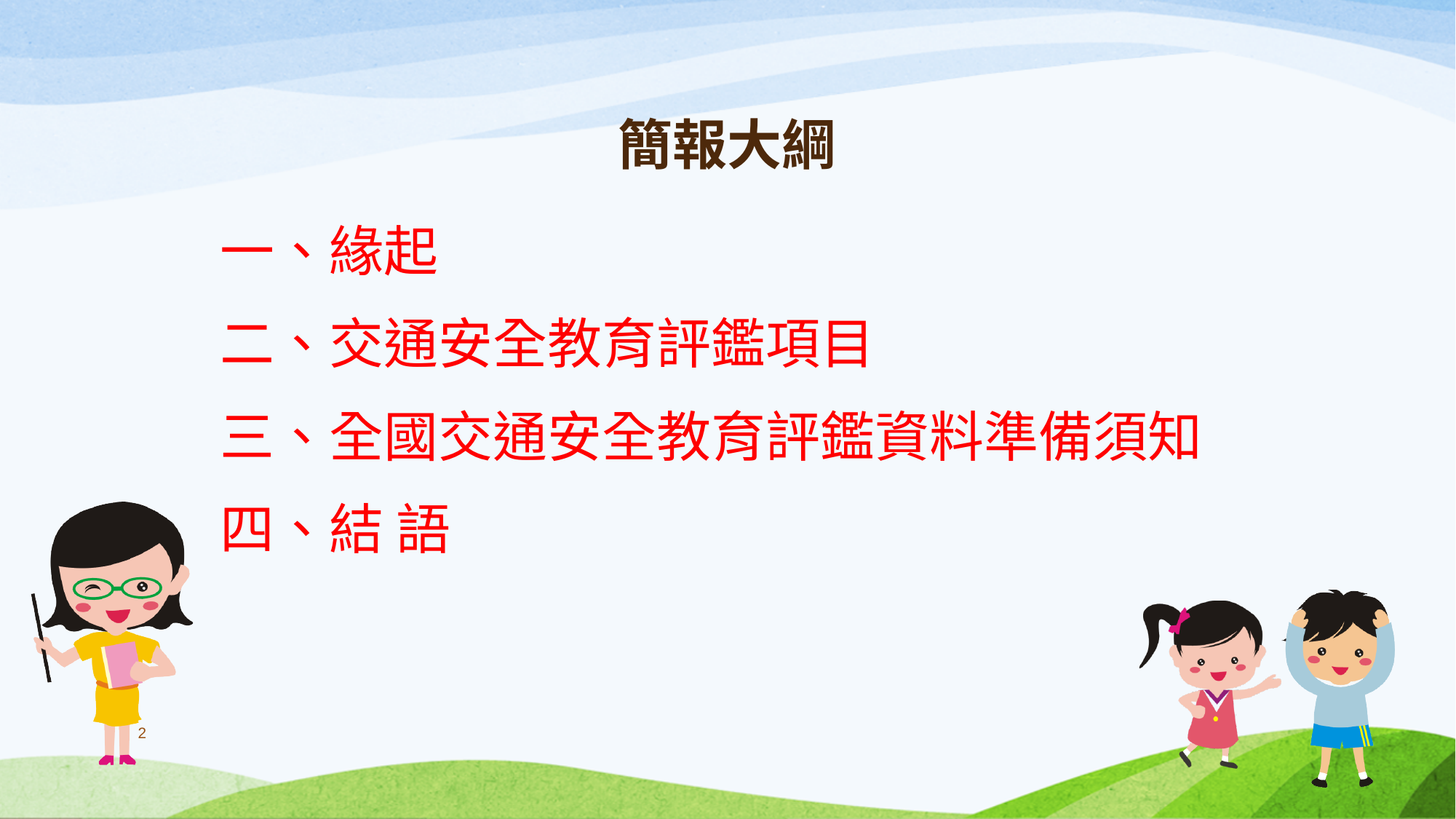

# 簡報大綱
一、緣起
二、交通安全教育評鑑項目
三、全國交通安全教育評鑑資料準備須知
四、結 語

2